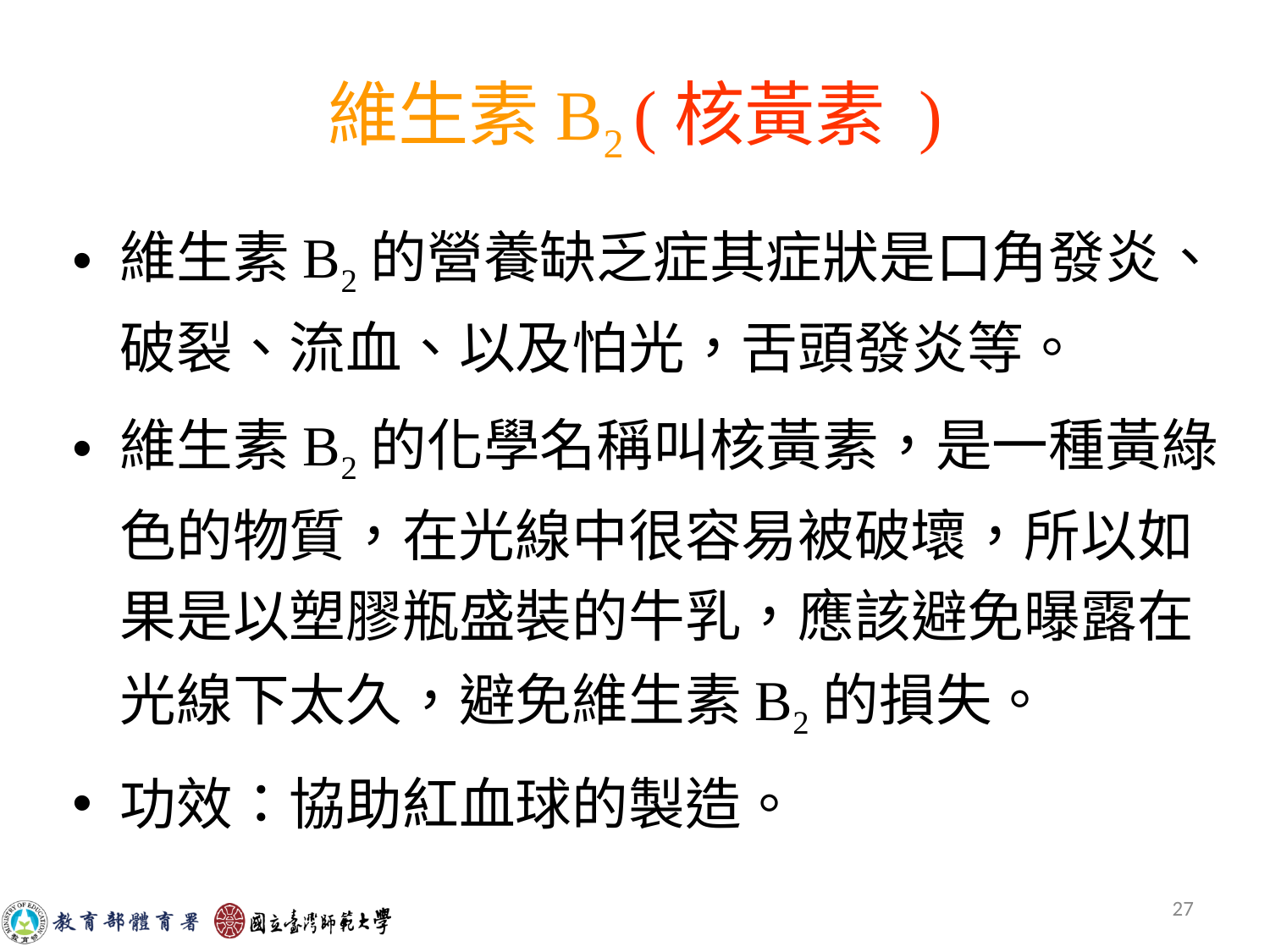

# 維生素B2 (核黃素 )
維生素B2的營養缺乏症其症狀是口角發炎、破裂、流血、以及怕光，舌頭發炎等。
維生素B2的化學名稱叫核黃素，是一種黃綠色的物質，在光線中很容易被破壞，所以如果是以塑膠瓶盛裝的牛乳，應該避免曝露在光線下太久，避免維生素B2的損失。
功效：協助紅血球的製造。
27